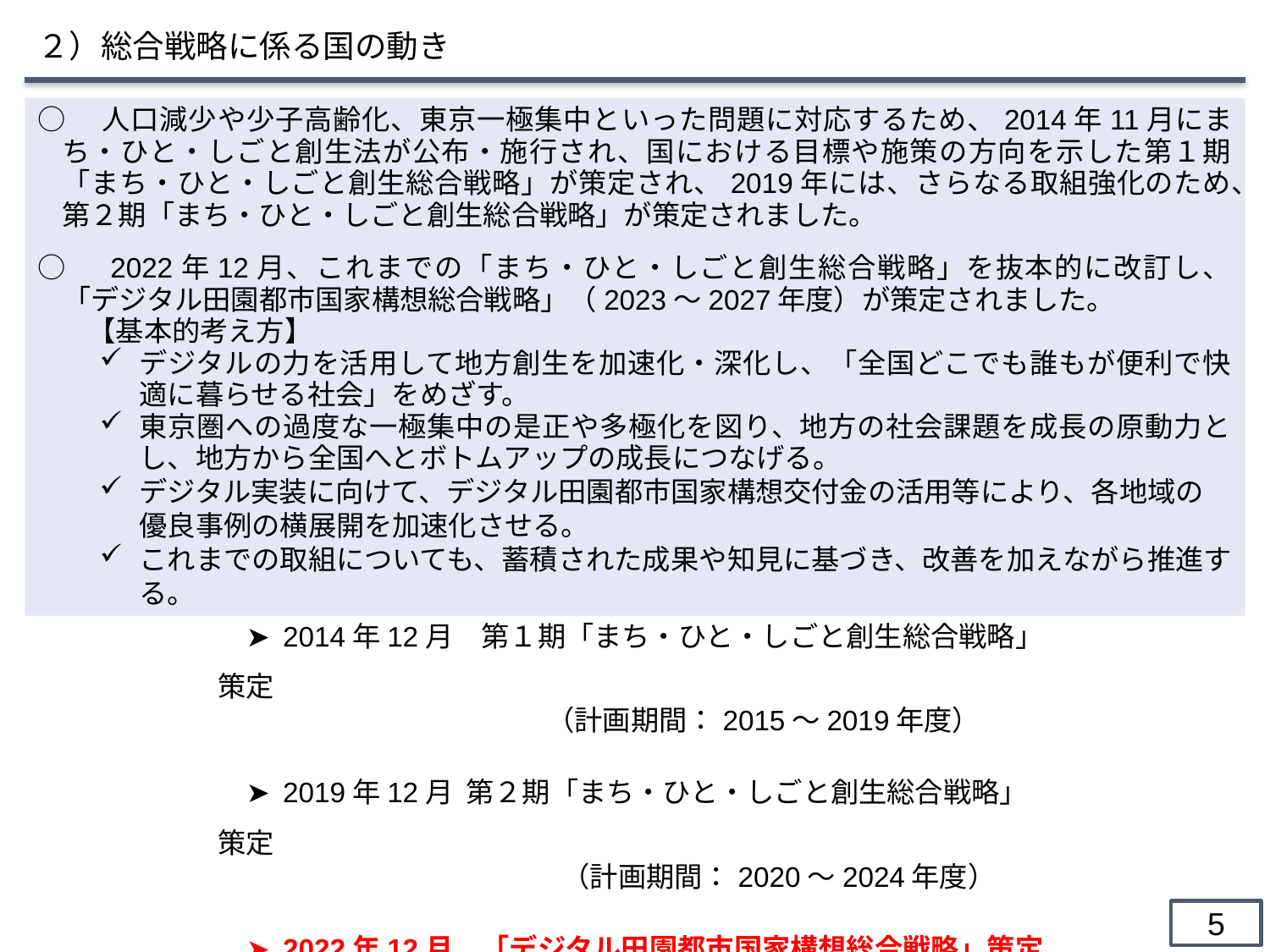

２）総合戦略に係る国の動き
○　人口減少や少子高齢化、東京一極集中といった問題に対応するため、2014年11月にまち・ひと・しごと創生法が公布・施行され、国における目標や施策の方向を示した第１期「まち・ひと・しごと創生総合戦略」が策定され、2019年には、さらなる取組強化のため、第２期「まち・ひと・しごと創生総合戦略」が策定されました。
○　2022年12月、これまでの「まち・ひと・しごと創生総合戦略」を抜本的に改訂し、「デジタル田園都市国家構想総合戦略」（2023～2027年度）が策定されました。
【基本的考え方】
デジタルの力を活用して地方創生を加速化・深化し、「全国どこでも誰もが便利で快適に暮らせる社会」をめざす。
東京圏への過度な一極集中の是正や多極化を図り、地方の社会課題を成長の原動力とし、地方から全国へとボトムアップの成長につなげる。
デジタル実装に向けて、デジタル田園都市国家構想交付金の活用等により、各地域の優良事例の横展開を加速化させる。
これまでの取組についても、蓄積された成果や知見に基づき、改善を加えながら推進する。
　➤ 2014年11月　まち・ひと・しごと創生法　公布・施行
　➤ 2014年12月　第１期「まち・ひと・しごと創生総合戦略」策定
　　　　　　　　　　   　（計画期間：2015～2019年度）
　➤ 2019年12月  第２期「まち・ひと・しごと創生総合戦略」策定
　　　　　　　　　　　 　（計画期間：2020～2024年度）
　➤ 2022年12月　「デジタル田園都市国家構想総合戦略」策定
　　　　　　　　　　　　 （計画期間：2023～2027年度）
5